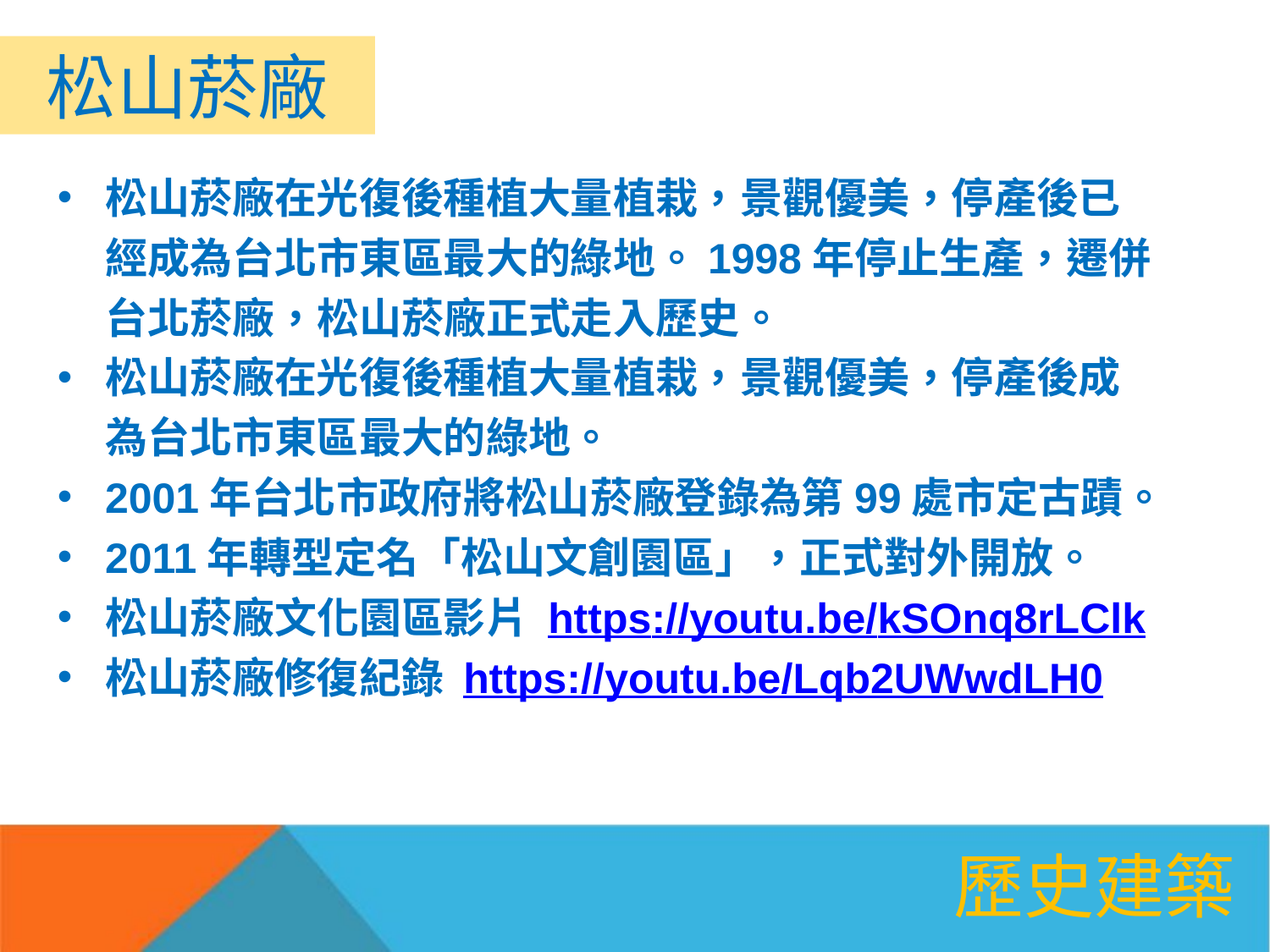

松山菸廠
松山菸廠在光復後種植大量植栽，景觀優美，停產後已經成為台北市東區最大的綠地。1998年停止生產，遷併台北菸廠，松山菸廠正式走入歷史。
松山菸廠在光復後種植大量植栽，景觀優美，停產後成為台北市東區最大的綠地。
2001年台北市政府將松山菸廠登錄為第99處市定古蹟。
2011年轉型定名「松山文創園區」，正式對外開放。
松山菸廠文化園區影片 https://youtu.be/kSOnq8rLClk
松山菸廠修復紀錄 https://youtu.be/Lqb2UWwdLH0

歷史建築